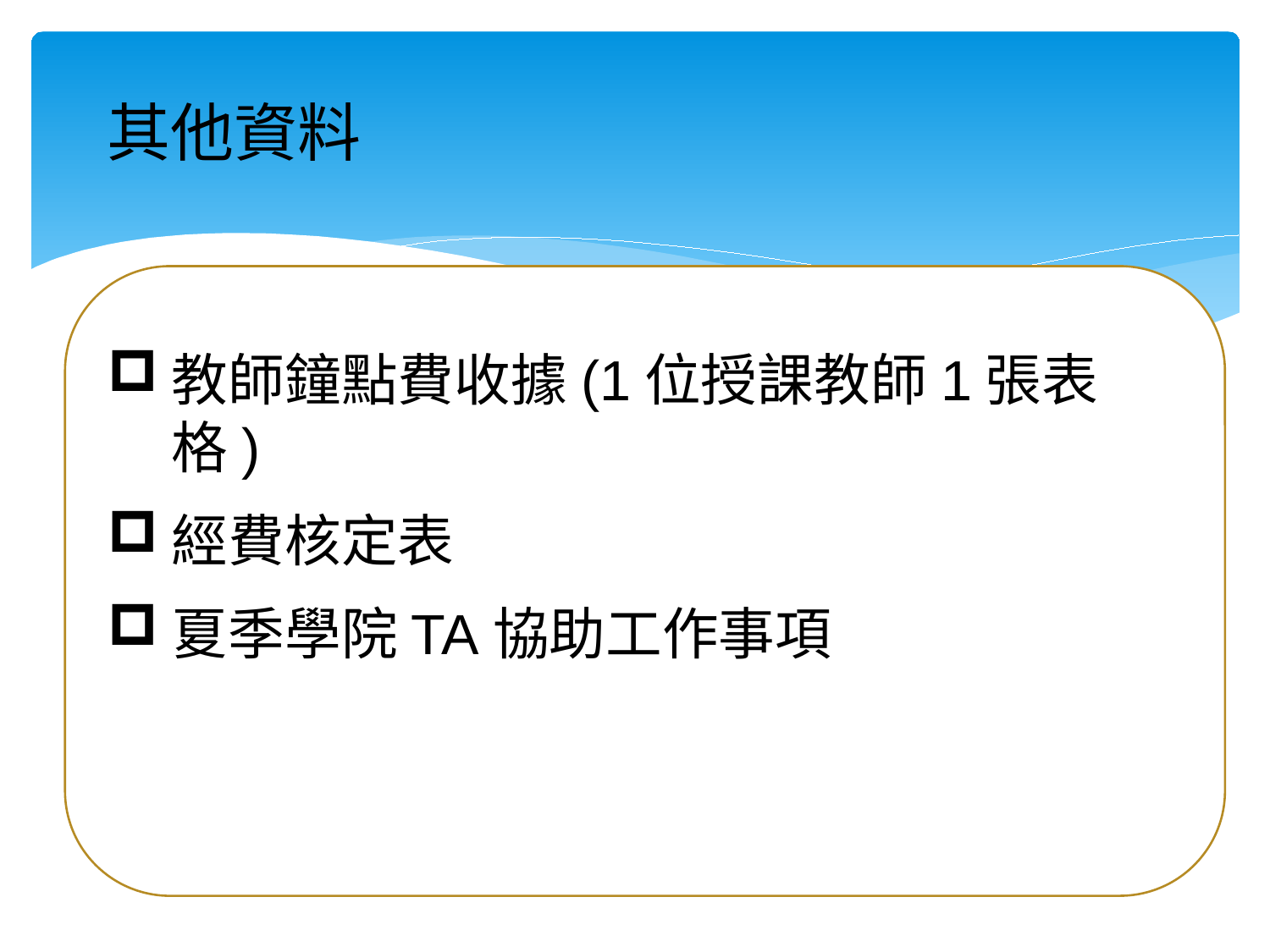

其他資料
教師鐘點費收據(1位授課教師1張表格)

經費核定表

夏季學院TA協助工作事項